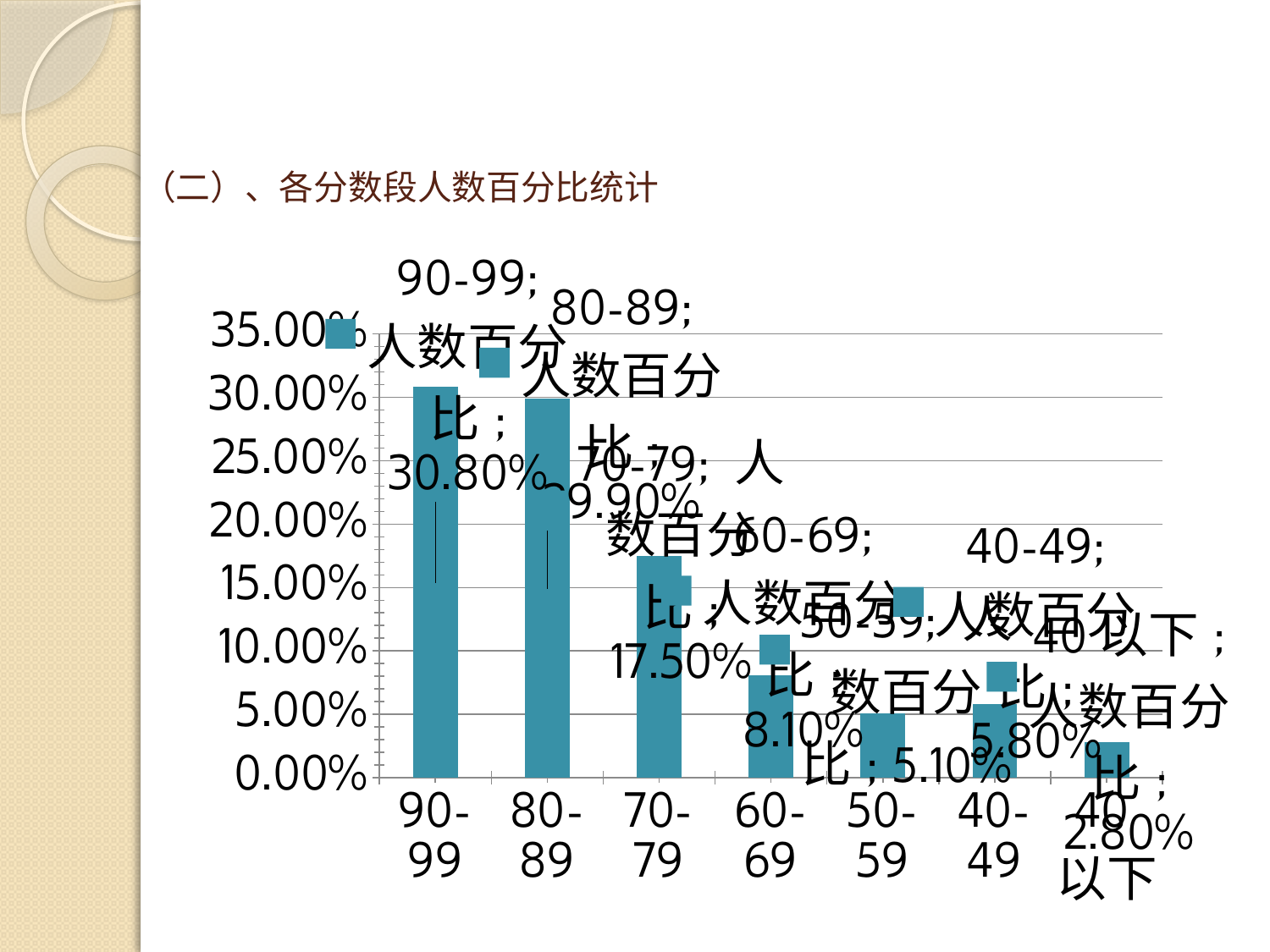

# （二）、各分数段人数百分比统计

### Chart

| Category | 人数百分比 |
|---|---|
| 90-99 | 0.30800000000000033 |
| 80-89 | 0.2990000000000003 |
| 70-79 | 0.17500000000000004 |
| 60-69 | 0.081 |
| 50-59 | 0.051000000000000004 |
| 40-49 | 0.058 |
| 40以下 | 0.028 |